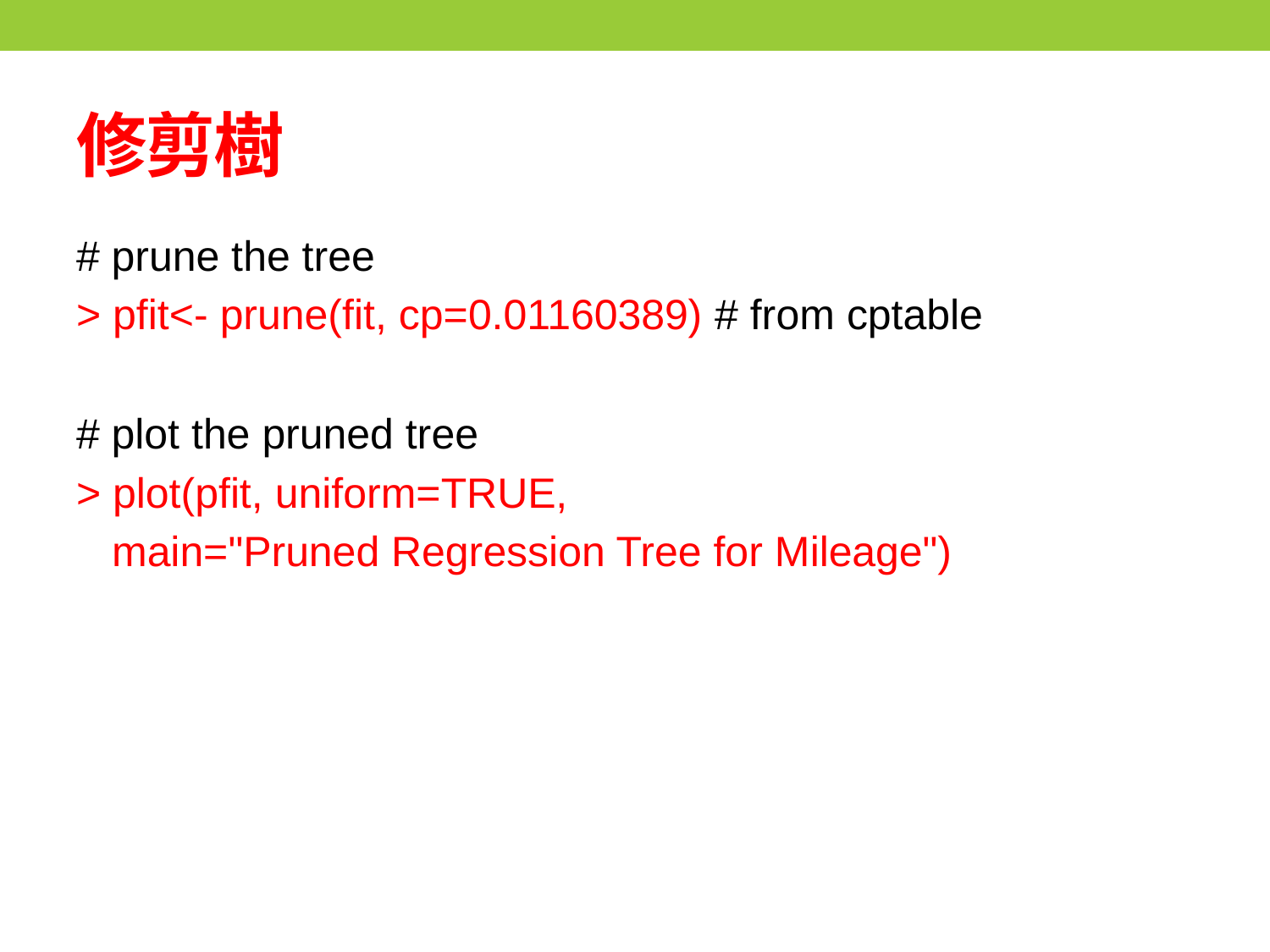

# 修剪樹
# prune the tree
> pfit<- prune(fit, cp=0.01160389) # from cptable

# plot the pruned tree
> plot(pfit, uniform=TRUE,
   main="Pruned Regression Tree for Mileage")